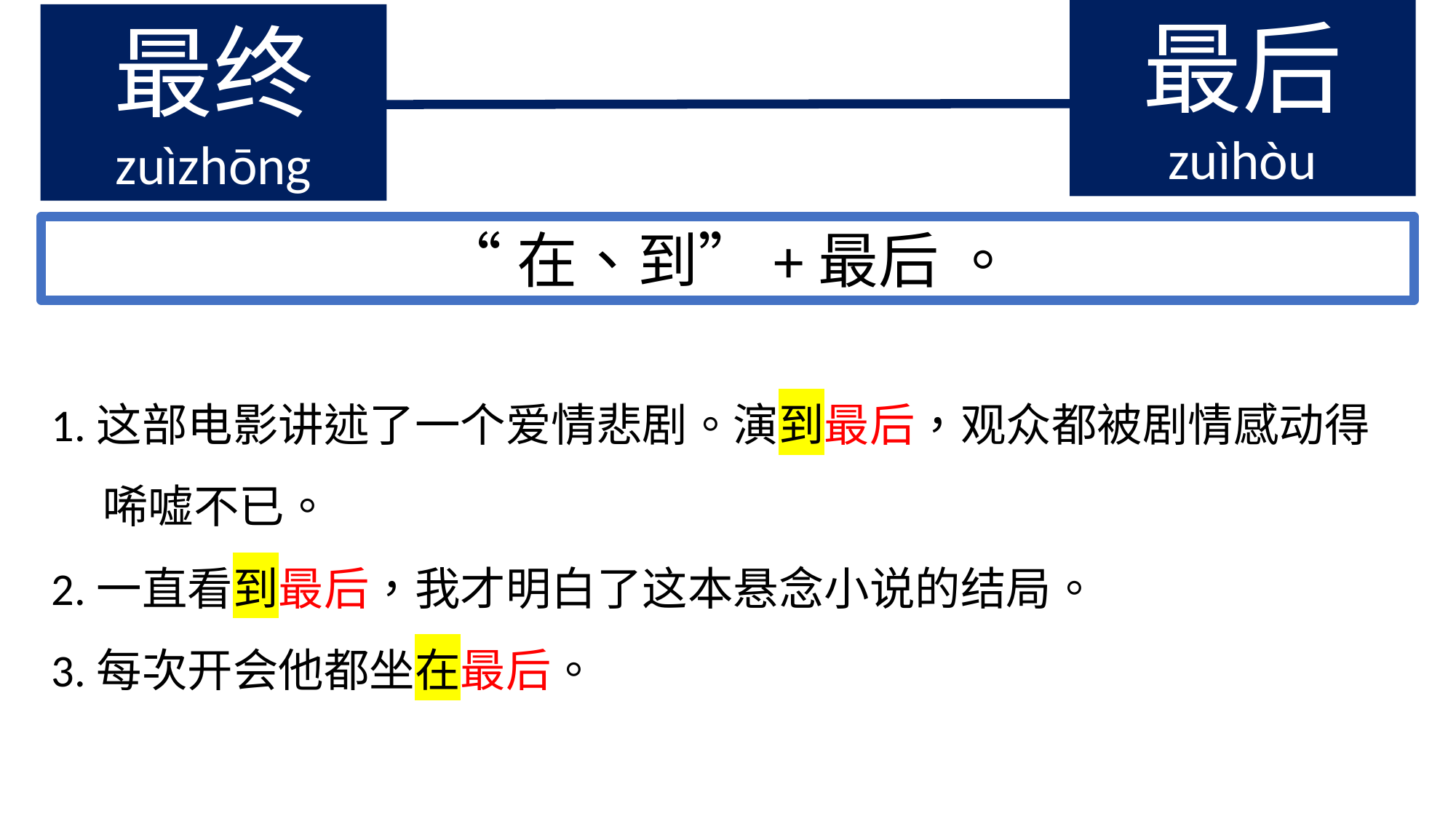

最后
zuìhòu
最终
zuìzhōng
“在、到”+最后 。
1.这部电影讲述了一个爱情悲剧。演到最后，观众都被剧情感动得
    唏嘘不已。
2.一直看到最后，我才明白了这本悬念小说的结局。
3.每次开会他都坐在最后。